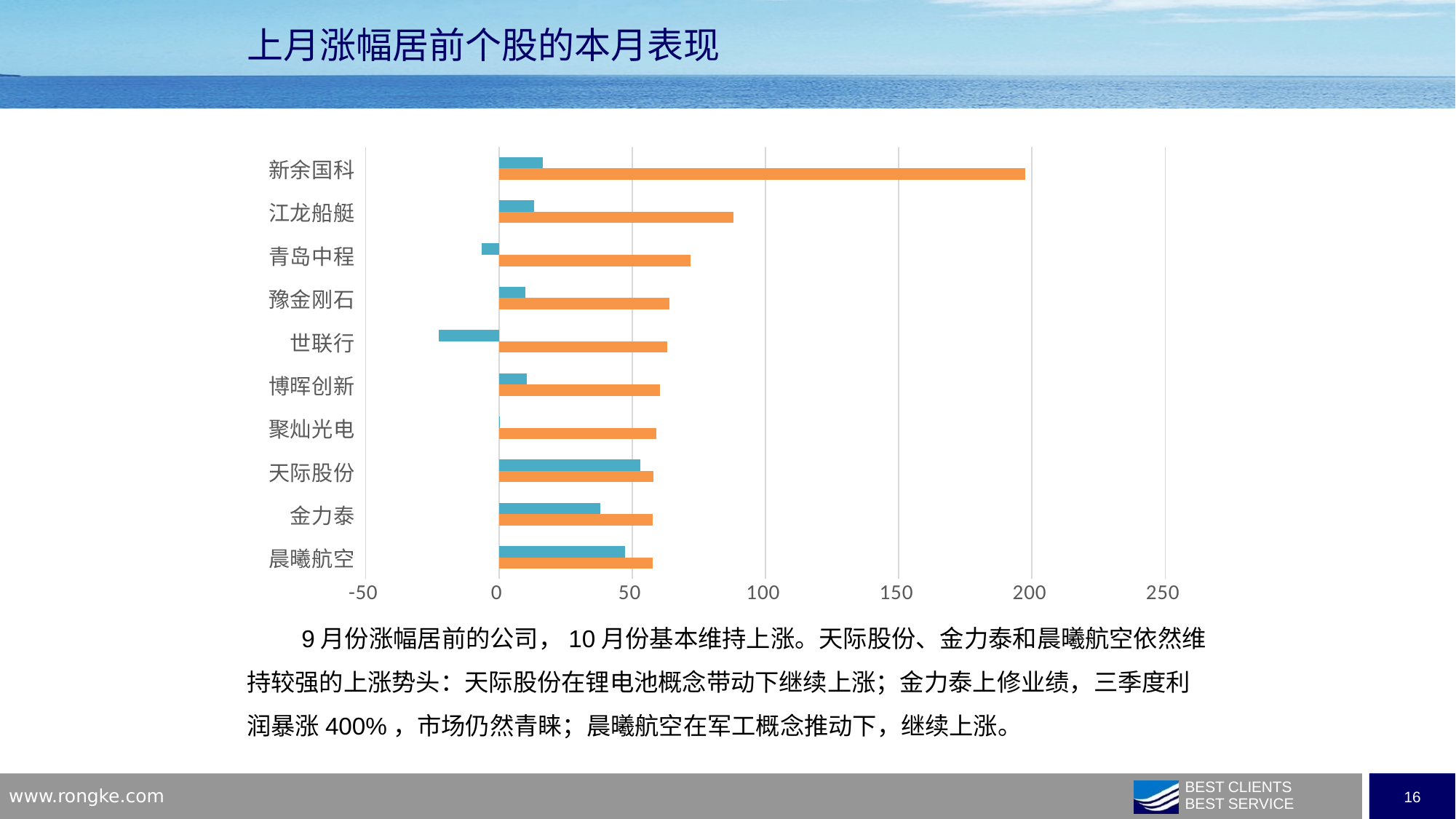

上月涨幅居前个股的本月表现

[unsupported chart]

9月份涨幅居前的公司，10月份基本维持上涨。天际股份、金力泰和晨曦航空依然维持较强的上涨势头：天际股份在锂电池概念带动下继续上涨；金力泰上修业绩，三季度利润暴涨400%，市场仍然青睐；晨曦航空在军工概念推动下，继续上涨。